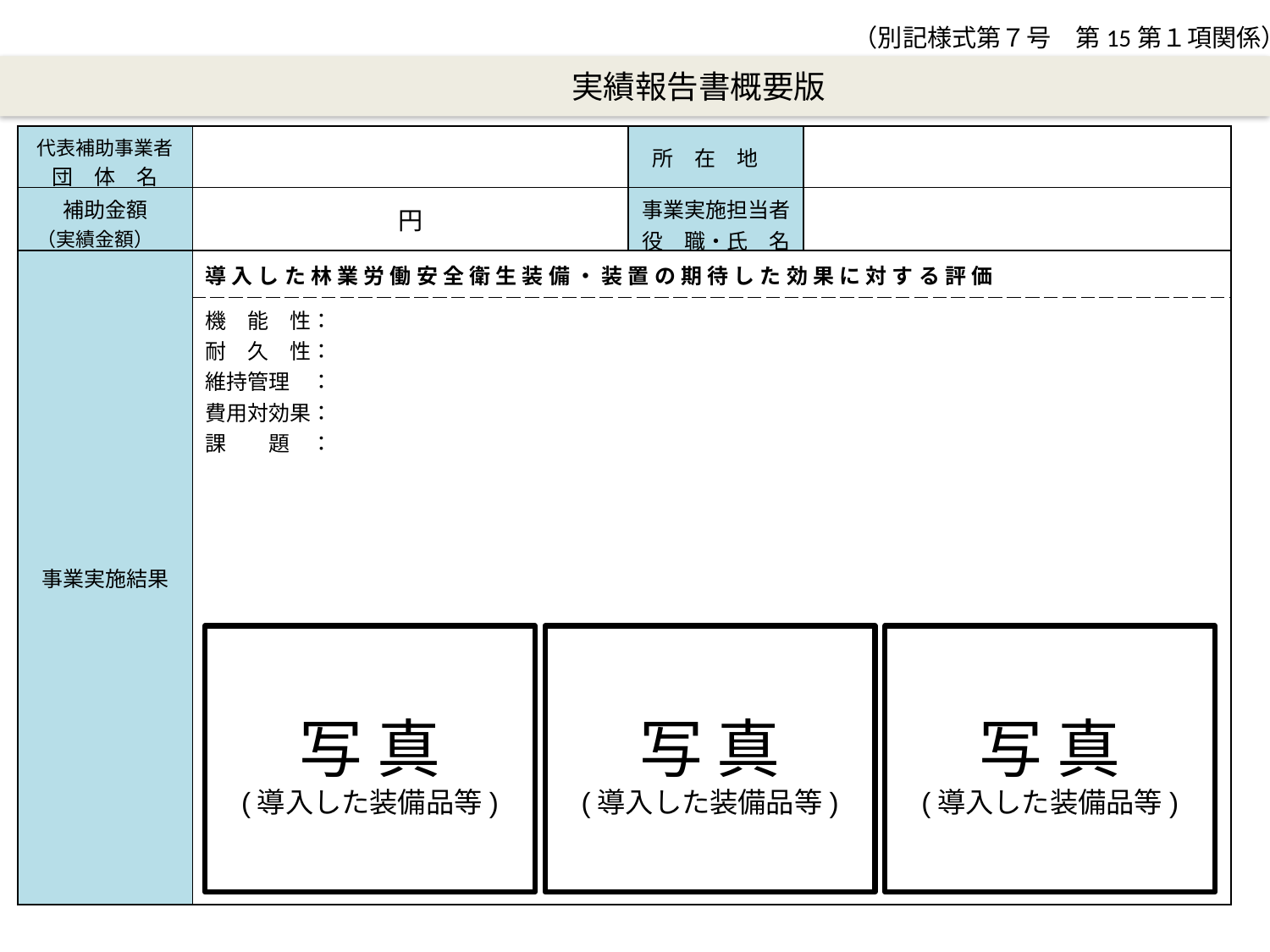

（別記様式第７号　第15第１項関係）
　　　　実績報告書概要版
| 代表補助事業者 団　体　名 |  | 所　在　地 |  |
| --- | --- | --- | --- |
| 補助金額 （実績金額） | 円 | 事業実施担当者 役　職・氏　名 |  |
| 事業実施結果 | 導入した林業労働安全衛生装備・装置の期待した効果に対する評価 |  |  |
|  | 機　能　性： 耐　久　性： 維持管理　： 費用対効果： 課　　題　： |  |  |

写 真
(導入した装備品等)

写 真
(導入した装備品等)

写 真
(導入した装備品等)